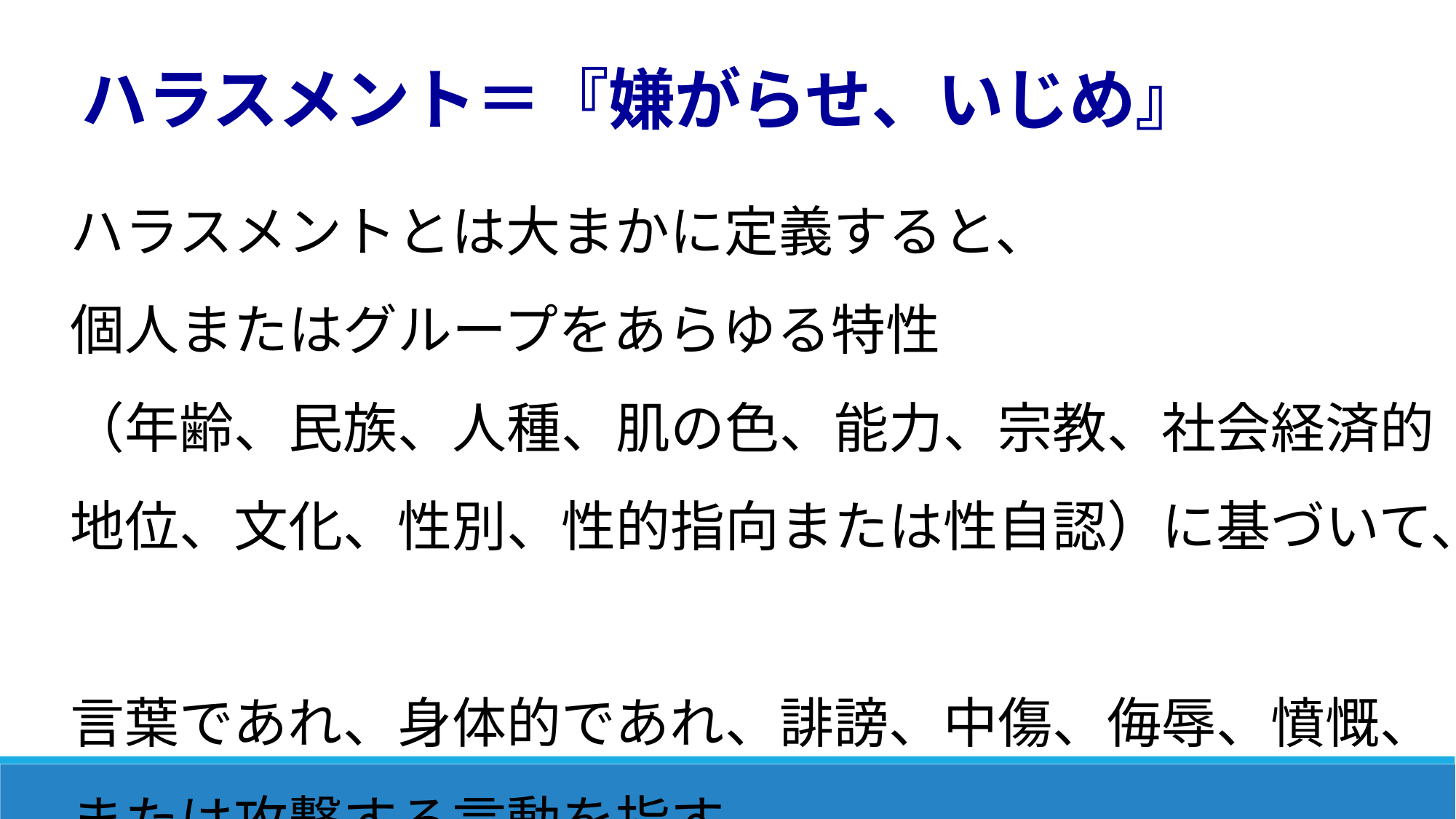

ハラスメント＝『嫌がらせ、いじめ』
ハラスメントとは大まかに定義すると、
個人またはグループをあらゆる特性
（年齢、民族、人種、肌の色、能力、宗教、社会経済的地位、文化、性別、性的指向または性自認）に基づいて、
言葉であれ、身体的であれ、誹謗、中傷、侮辱、憤慨、
または攻撃する言動を指す。